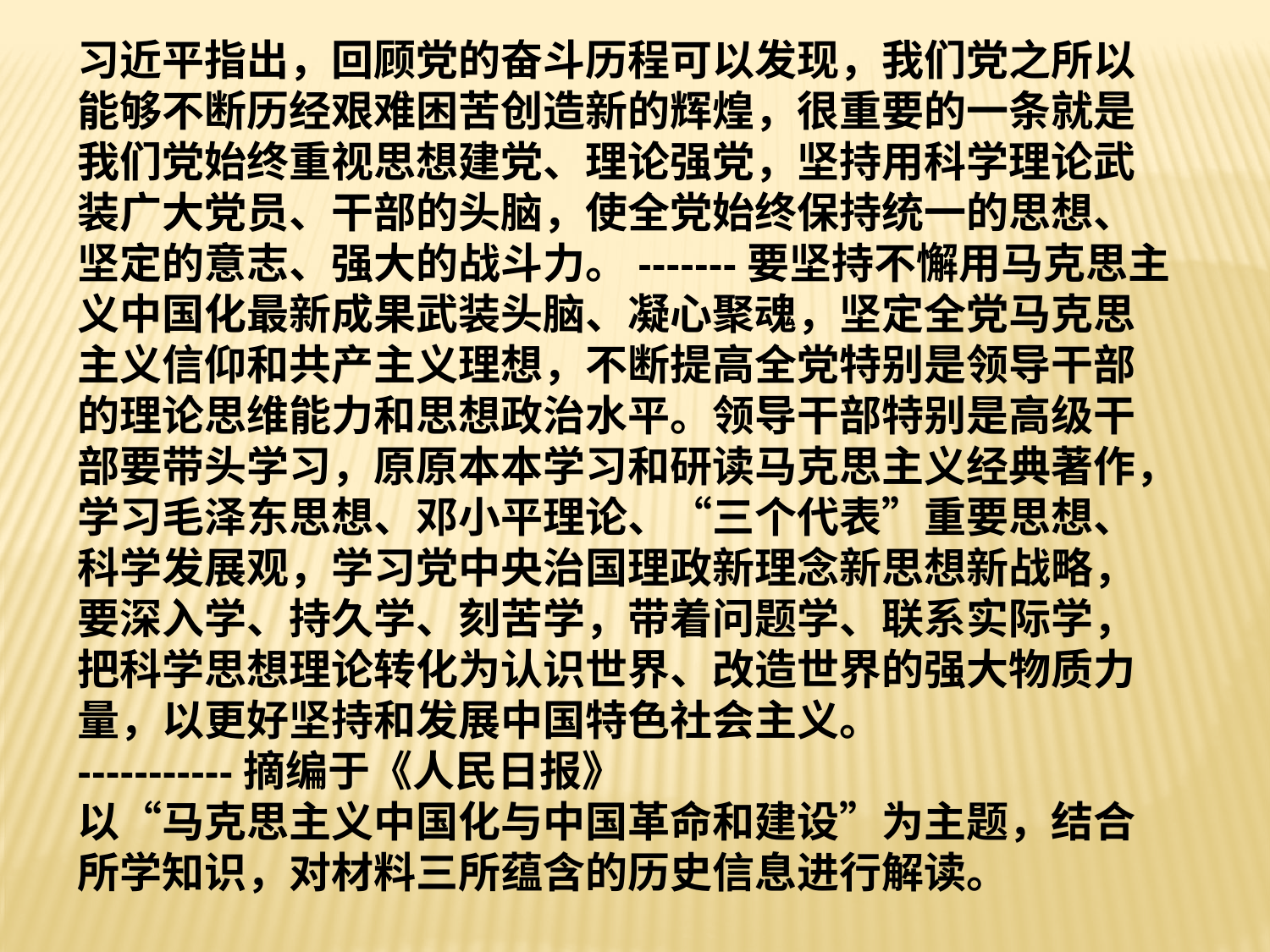

习近平指出，回顾党的奋斗历程可以发现，我们党之所以能够不断历经艰难困苦创造新的辉煌，很重要的一条就是我们党始终重视思想建党、理论强党，坚持用科学理论武装广大党员、干部的头脑，使全党始终保持统一的思想、坚定的意志、强大的战斗力。-------要坚持不懈用马克思主义中国化最新成果武装头脑、凝心聚魂，坚定全党马克思主义信仰和共产主义理想，不断提高全党特别是领导干部的理论思维能力和思想政治水平。领导干部特别是高级干部要带头学习，原原本本学习和研读马克思主义经典著作，学习毛泽东思想、邓小平理论、“三个代表”重要思想、科学发展观，学习党中央治国理政新理念新思想新战略，要深入学、持久学、刻苦学，带着问题学、联系实际学，把科学思想理论转化为认识世界、改造世界的强大物质力量，以更好坚持和发展中国特色社会主义。
-----------摘编于《人民日报》
以“马克思主义中国化与中国革命和建设”为主题，结合所学知识，对材料三所蕴含的历史信息进行解读。